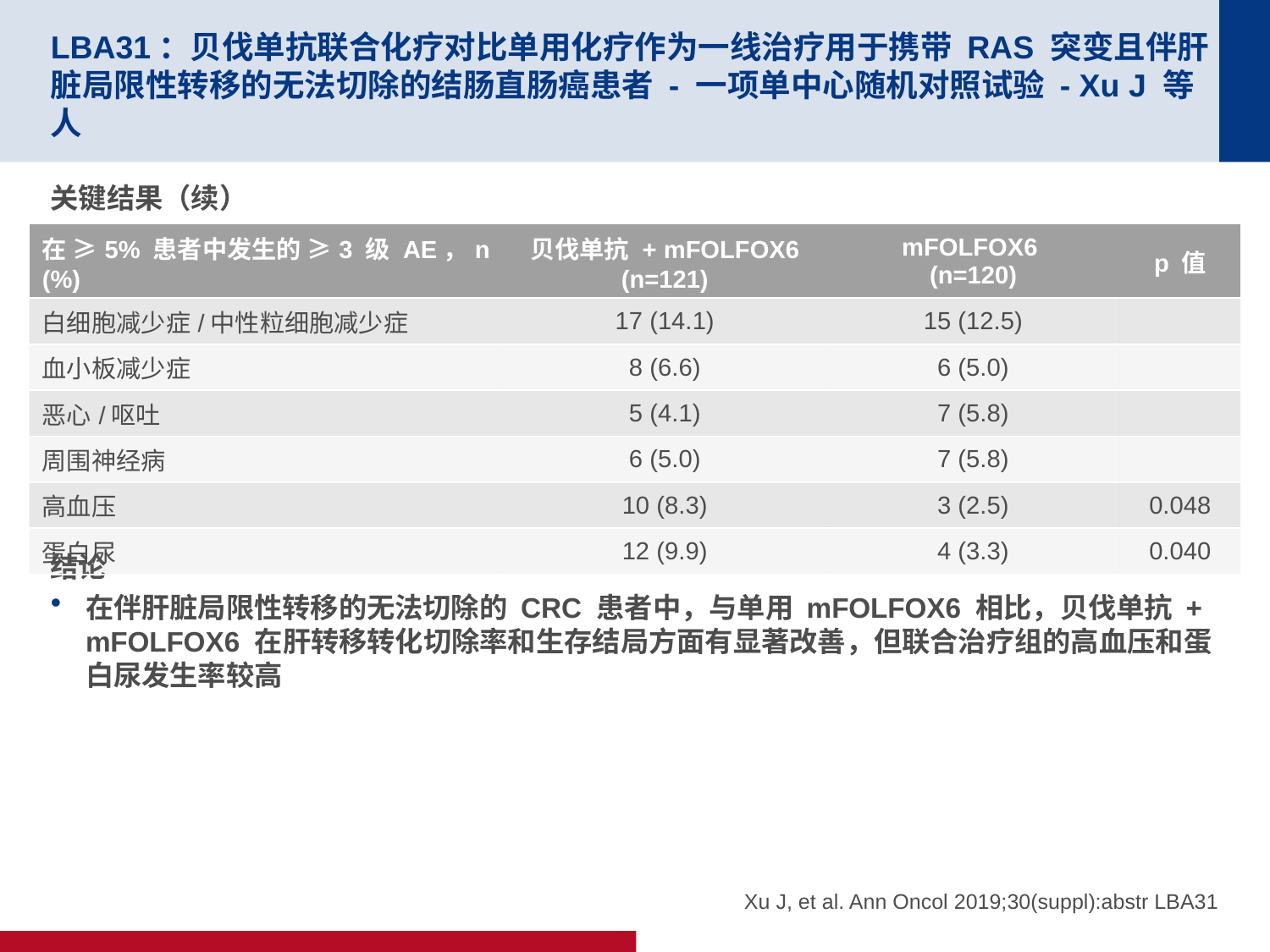

# LBA31：贝伐单抗联合化疗对比单用化疗作为一线治疗用于携带 RAS 突变且伴肝脏局限性转移的无法切除的结肠直肠癌患者 - 一项单中心随机对照试验 - Xu J 等人
关键结果（续）
结论
在伴肝脏局限性转移的无法切除的 CRC 患者中，与单用 mFOLFOX6 相比，贝伐单抗 + mFOLFOX6 在肝转移转化切除率和生存结局方面有显著改善，但联合治疗组的高血压和蛋白尿发生率较高
| 在 ≥5% 患者中发生的 ≥3 级 AE，n (%) | 贝伐单抗 + mFOLFOX6 (n=121) | mFOLFOX6 (n=120) | p 值 |
| --- | --- | --- | --- |
| 白细胞减少症/中性粒细胞减少症 | 17 (14.1) | 15 (12.5) |  |
| 血小板减少症 | 8 (6.6) | 6 (5.0) |  |
| 恶心/呕吐 | 5 (4.1) | 7 (5.8) |  |
| 周围神经病 | 6 (5.0) | 7 (5.8) |  |
| 高血压 | 10 (8.3) | 3 (2.5) | 0.048 |
| 蛋白尿 | 12 (9.9) | 4 (3.3) | 0.040 |
Xu J, et al. Ann Oncol 2019;30(suppl):abstr LBA31